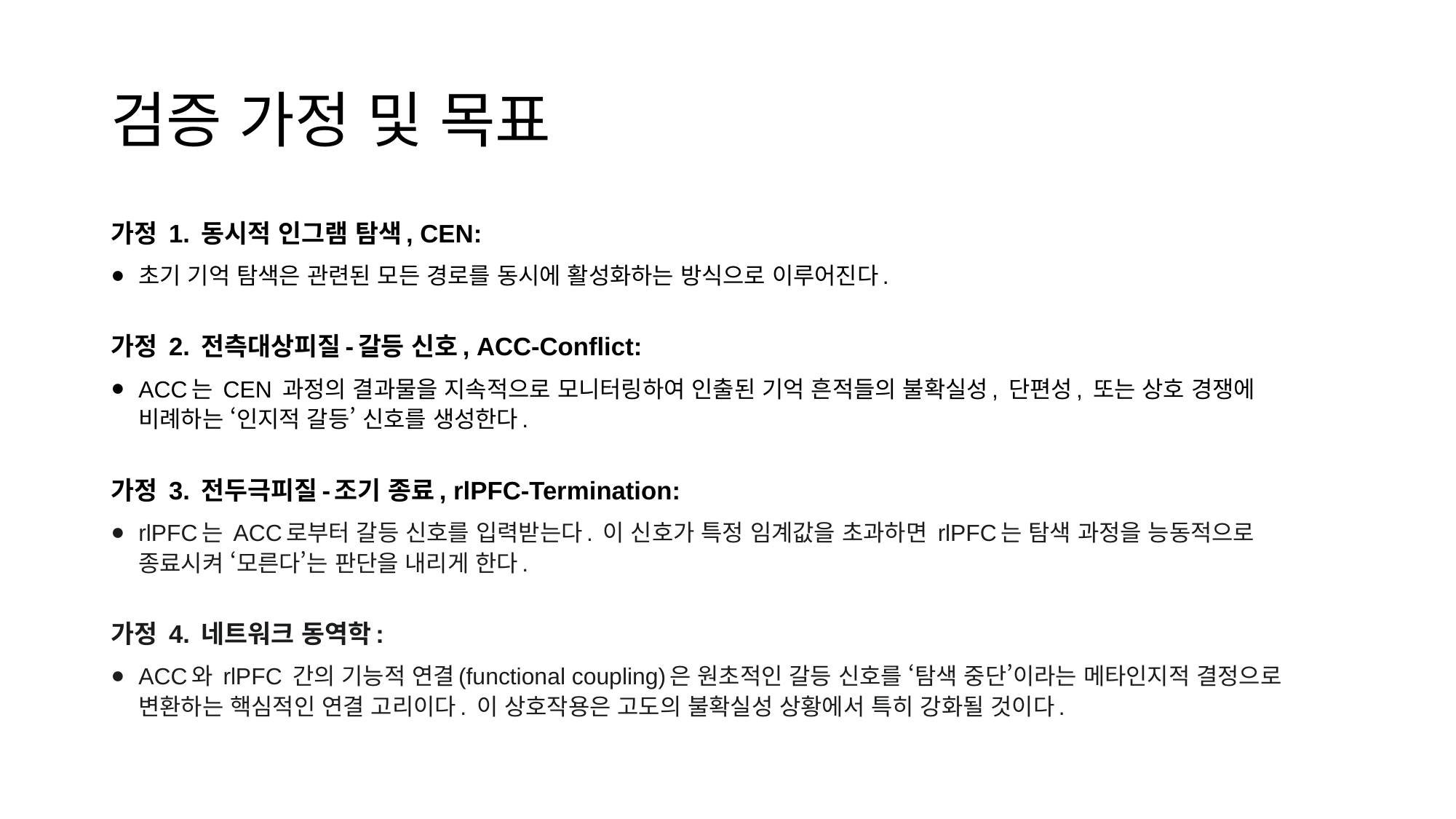

# 검증 가정 및 목표
가정 1. 동시적 인그램 탐색, CEN:
초기 기억 탐색은 관련된 모든 경로를 동시에 활성화하는 방식으로 이루어진다.

가정 2. 전측대상피질-갈등 신호, ACC-Conflict:
ACC는 CEN 과정의 결과물을 지속적으로 모니터링하여 인출된 기억 흔적들의 불확실성, 단편성, 또는 상호 경쟁에 비례하는 ‘인지적 갈등’ 신호를 생성한다.

가정 3. 전두극피질-조기 종료, rlPFC-Termination:
rlPFC는 ACC로부터 갈등 신호를 입력받는다. 이 신호가 특정 임계값을 초과하면 rlPFC는 탐색 과정을 능동적으로 종료시켜 ‘모른다’는 판단을 내리게 한다.

가정 4. 네트워크 동역학:
ACC와 rlPFC 간의 기능적 연결(functional coupling)은 원초적인 갈등 신호를 ‘탐색 중단’이라는 메타인지적 결정으로 변환하는 핵심적인 연결 고리이다. 이 상호작용은 고도의 불확실성 상황에서 특히 강화될 것이다.